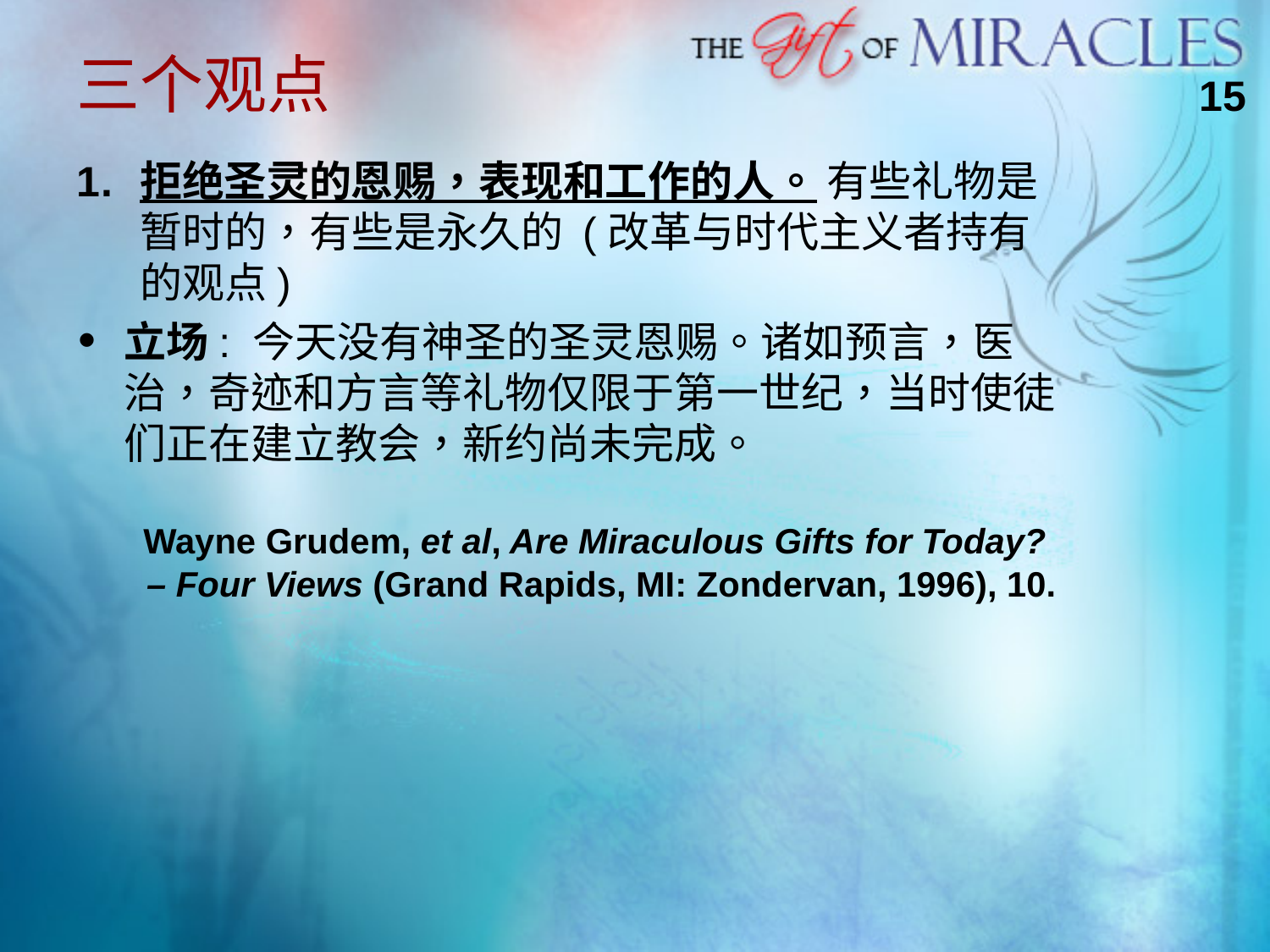

三个观点
15
拒绝圣灵的恩赐，表现和工作的人。 有些礼物是暂时的，有些是永久的 (改革与时代主义者持有的观点)
立场: 今天没有神圣的圣灵恩赐。诸如预言，医治，奇迹和方言等礼物仅限于第一世纪，当时使徒们正在建立教会，新约尚未完成。

Wayne Grudem, et al, Are Miraculous Gifts for Today?
– Four Views (Grand Rapids, MI: Zondervan, 1996), 10.